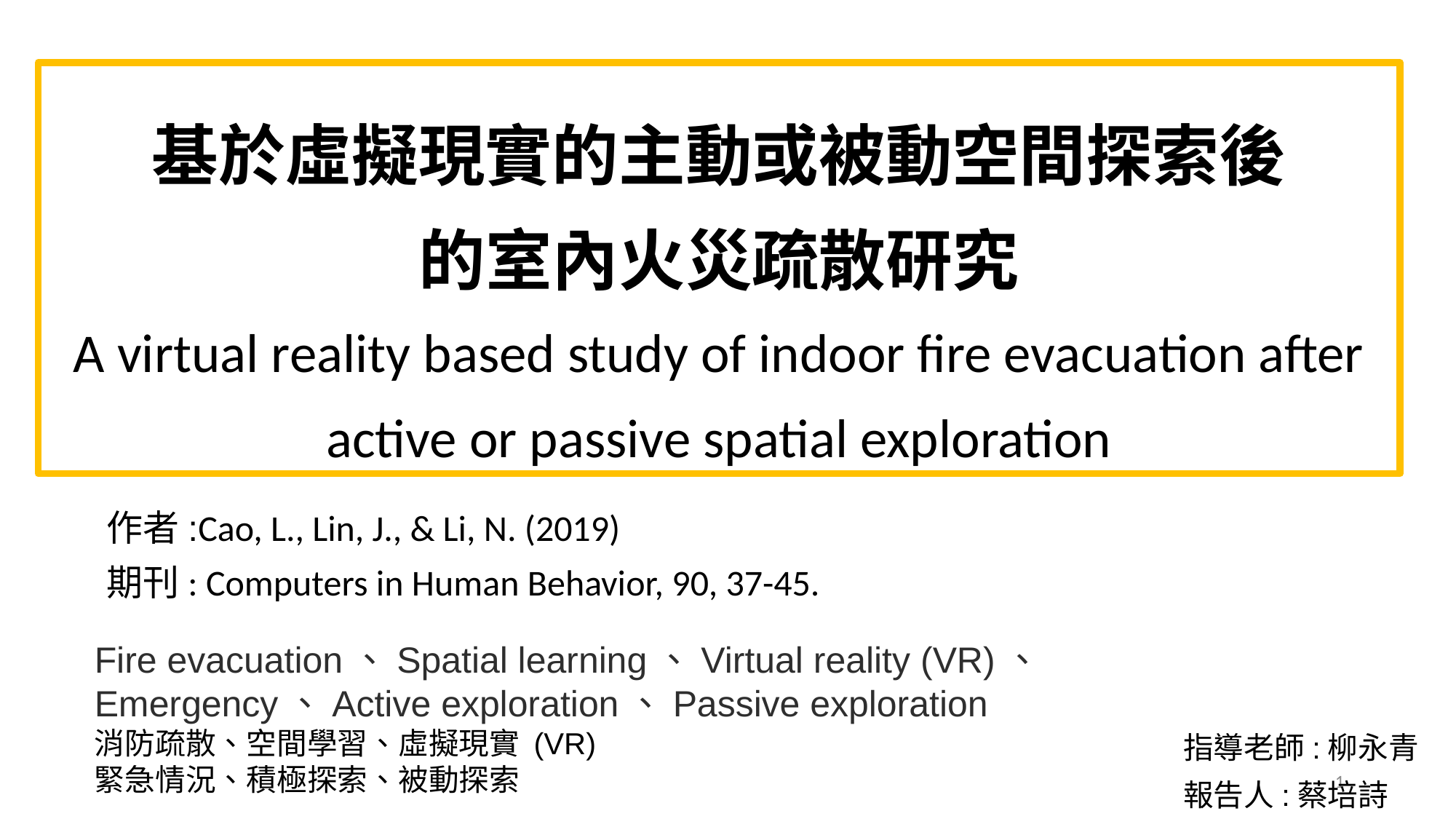

# 基於虛擬現實的主動或被動空間探索後 的室內火災疏散研究 A virtual reality based study of indoor fire evacuation after active or passive spatial exploration
作者:Cao, L., Lin, J., & Li, N. (2019)
期刊: Computers in Human Behavior, 90, 37-45.
Fire evacuation、Spatial learning、Virtual reality (VR)、Emergency、Active exploration、Passive exploration
消防疏散、空間學習、虛擬現實 (VR)
緊急情況、積極探索、被動探索

指導老師:柳永青
報告人:蔡培詩
1